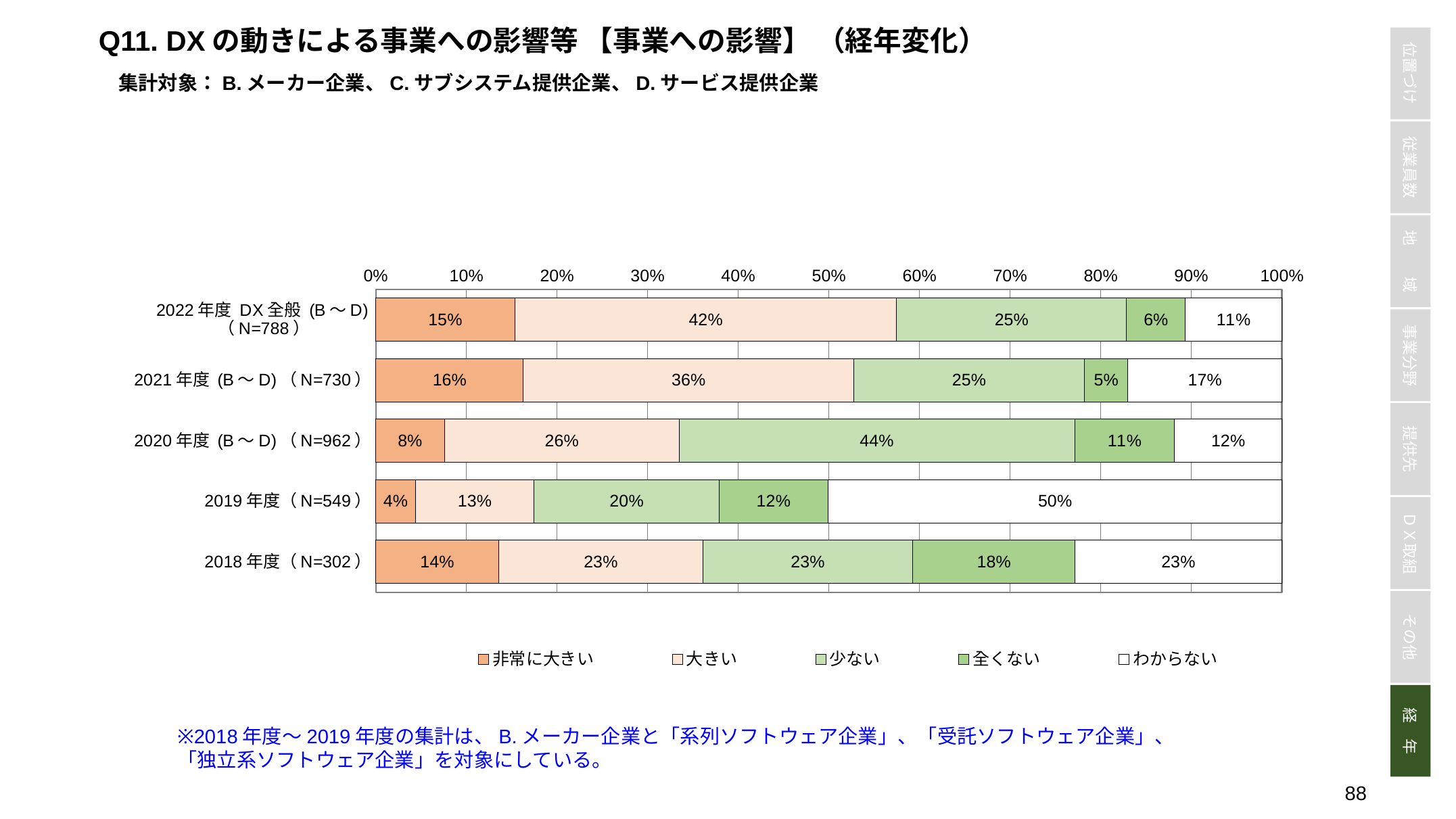

Q11. DXの動きによる事業への影響等 【事業への影響】 （経年変化）
集計対象：B.メーカー企業、C.サブシステム提供企業、D.サービス提供企業

### Chart

| Category | 非常に大きい | 大きい | 少ない | 全くない | わからない |
|---|---|---|---|---|---|
| 2022年度 DX全般 (B～D)（N=788） | 0.15355329949238578 | 0.4213197969543147 | 0.25380710659898476 | 0.06472081218274112 | 0.1065989847715736 |
| 2021年度 (B～D)（N=730） | 0.16301369863013698 | 0.3643835616438356 | 0.2547945205479452 | 0.04794520547945205 | 0.16986301369863013 |
| 2020年度 (B～D)（N=962） | 0.07588357588357589 | 0.2588357588357588 | 0.4365904365904366 | 0.1101871101871102 | 0.11850311850311851 |
| 2019年度（N=549） | 0.04371584699453552 | 0.13114754098360656 | 0.2040072859744991 | 0.12021857923497267 | 0.5009107468123861 |
| 2018年度（N=302） | 0.1357615894039735 | 0.2251655629139073 | 0.23178807947019867 | 0.17880794701986755 | 0.22847682119205298 |
※2018年度～2019年度の集計は、B.メーカー企業と「系列ソフトウェア企業」、「受託ソフトウェア企業」、「独立系ソフトウェア企業」を対象にしている。
88